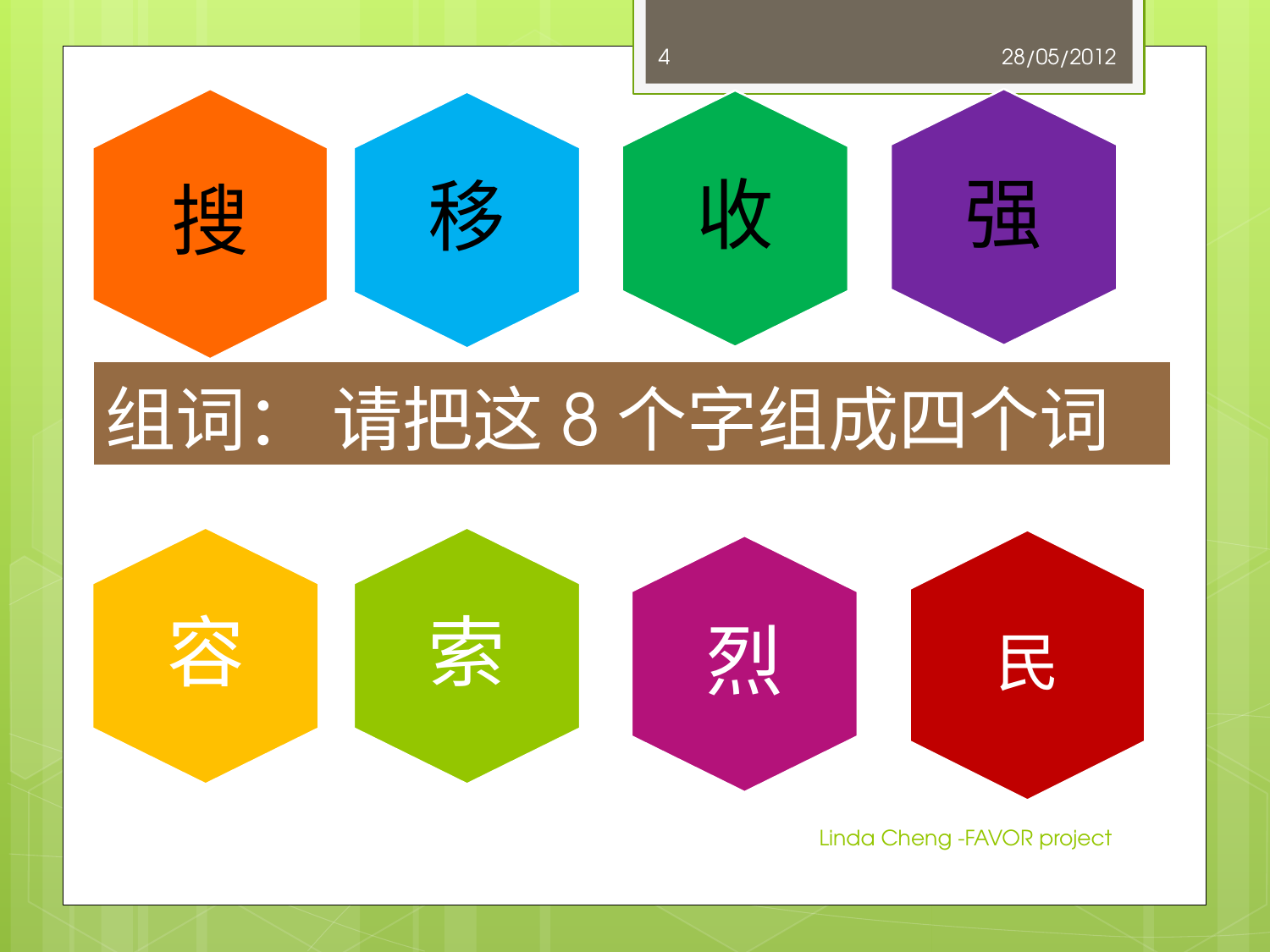

4
28/05/2012
搜
强
收
移
组词： 请把这8个字组成四个词
容
索
民
烈
Linda Cheng -FAVOR project